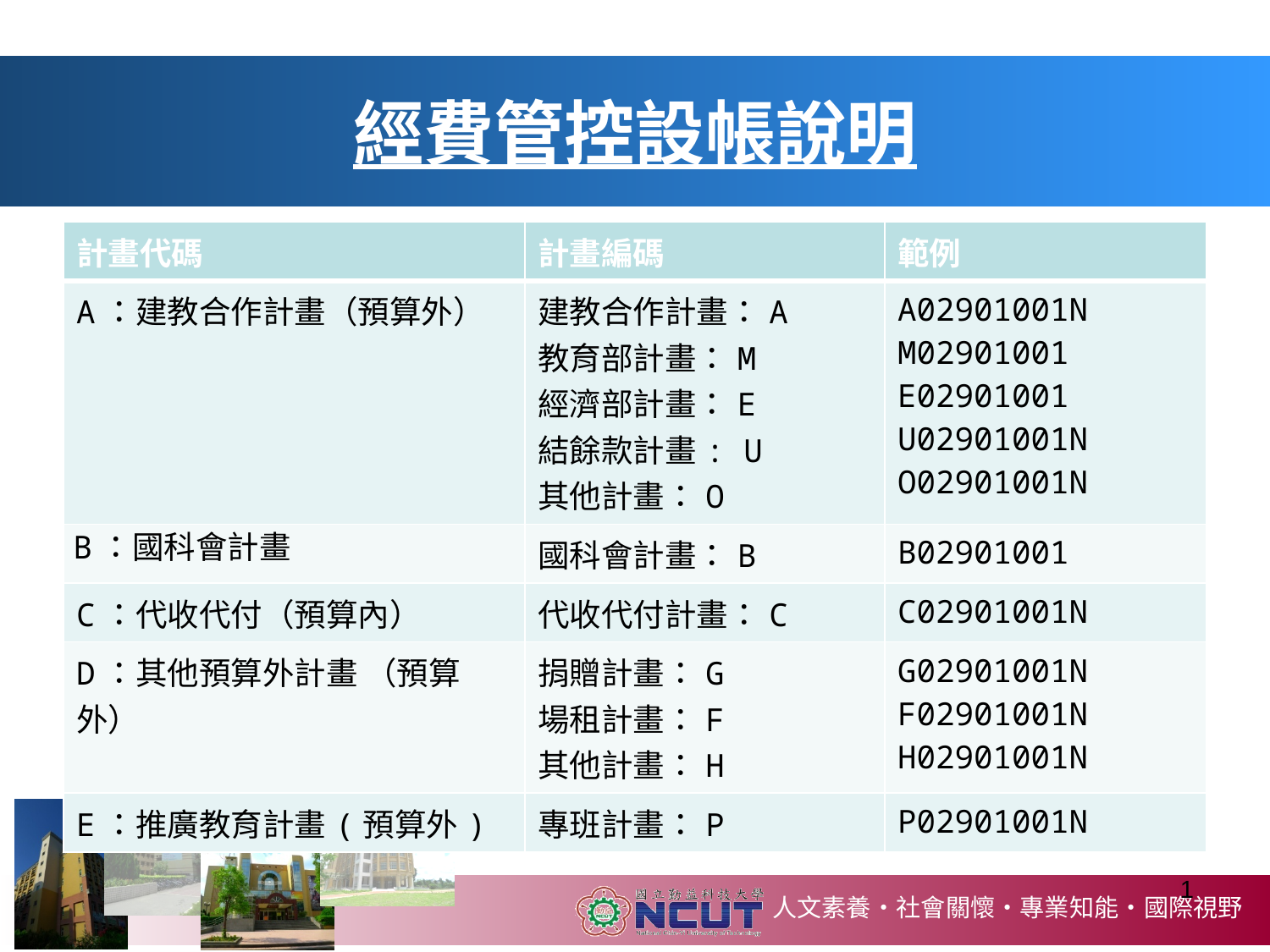

# 經費管控設帳說明
| 計畫代碼 | 計畫編碼 | 範例 |
| --- | --- | --- |
| A：建教合作計畫（預算外） | 建教合作計畫：A 教育部計畫：M 經濟部計畫：E 結餘款計畫: U 其他計畫：O | A02901001N M02901001 E02901001 U02901001N O02901001N |
| B：國科會計畫 | 國科會計畫：B | B02901001 |
| C：代收代付（預算內） | 代收代付計畫：C | C02901001N |
| D：其他預算外計畫 （預算外） | 捐贈計畫：G 場租計畫：F 其他計畫：H | G02901001N F02901001N H02901001N |
| E：推廣教育計畫(預算外) | 專班計畫：P | P02901001N |

1